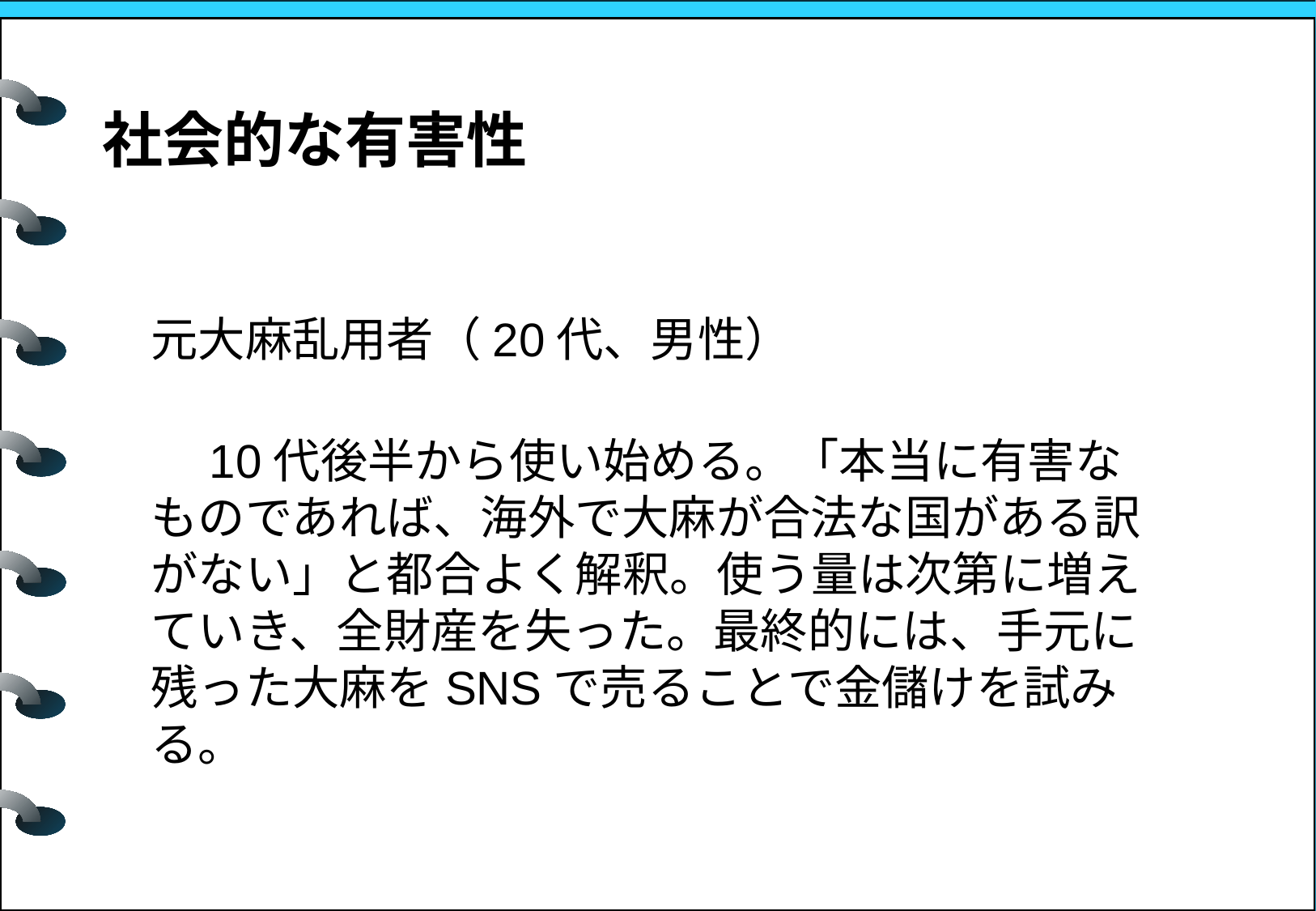

# 社会的な有害性
元大麻乱用者（20代、男性）

　10代後半から使い始める。「本当に有害なものであれば、海外で大麻が合法な国がある訳がない」と都合よく解釈。使う量は次第に増えていき、全財産を失った。最終的には、手元に残った大麻をSNSで売ることで金儲けを試みる。